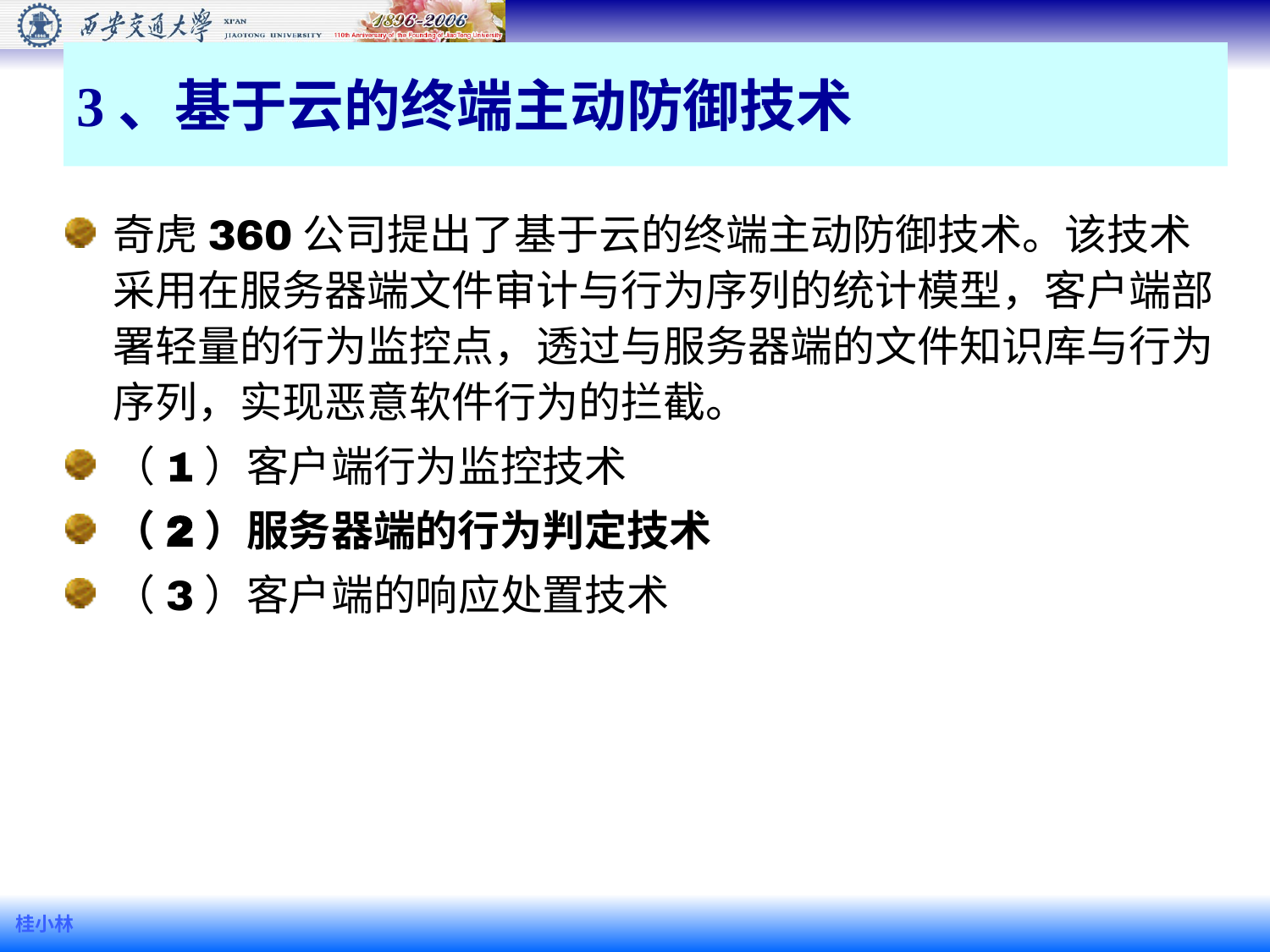

# 3、基于云的终端主动防御技术
奇虎360公司提出了基于云的终端主动防御技术。该技术采用在服务器端文件审计与行为序列的统计模型，客户端部署轻量的行为监控点，透过与服务器端的文件知识库与行为序列，实现恶意软件行为的拦截。
（1）客户端行为监控技术
（2）服务器端的行为判定技术
（3）客户端的响应处置技术

85
桂小林